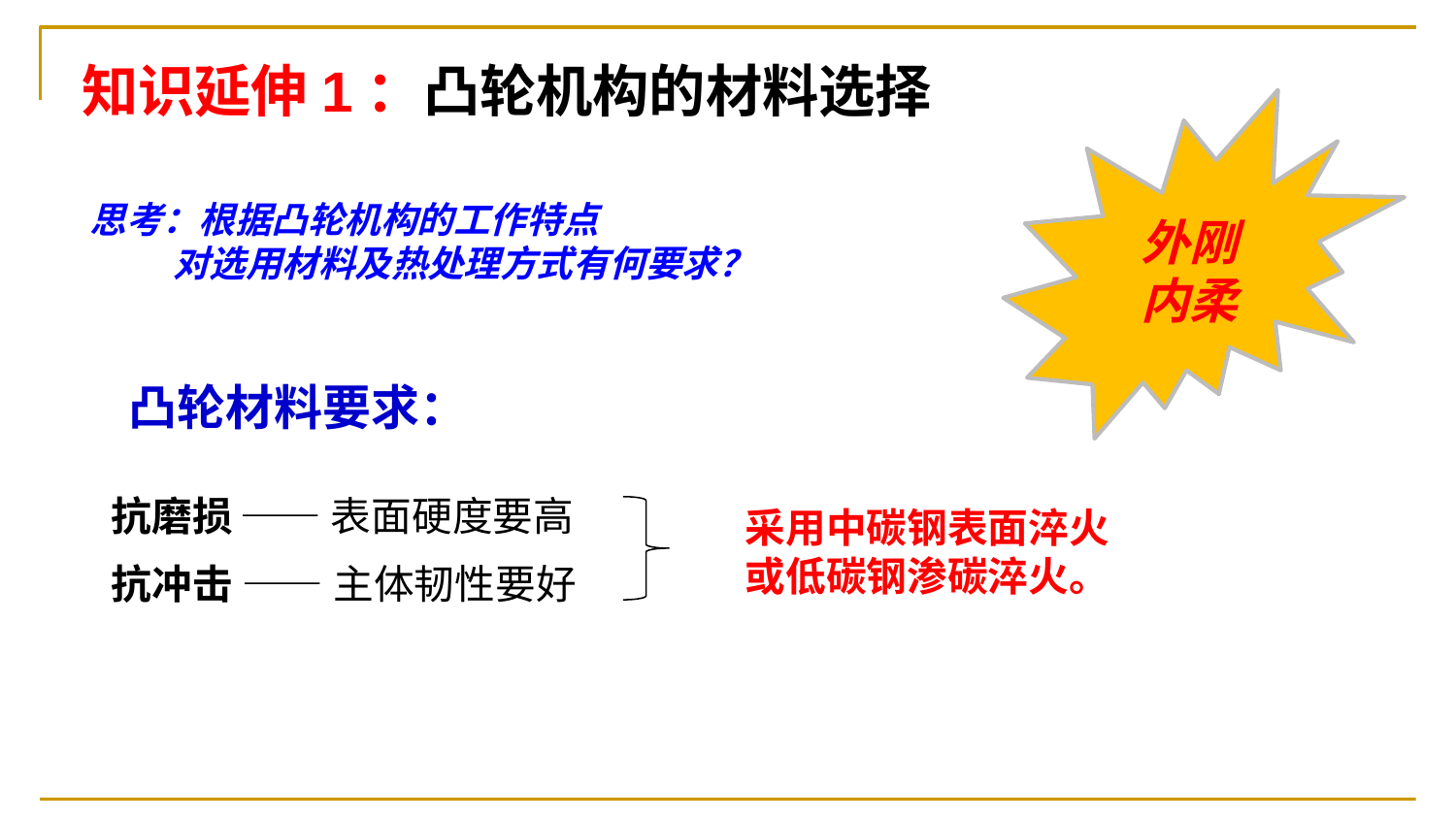

知识延伸1：凸轮机构的材料选择
外刚内柔
思考：根据凸轮机构的工作特点
         对选用材料及热处理方式有何要求？
凸轮材料要求：
抗磨损
——表面硬度要高
采用中碳钢表面淬火或低碳钢渗碳淬火。

抗冲击
——主体韧性要好